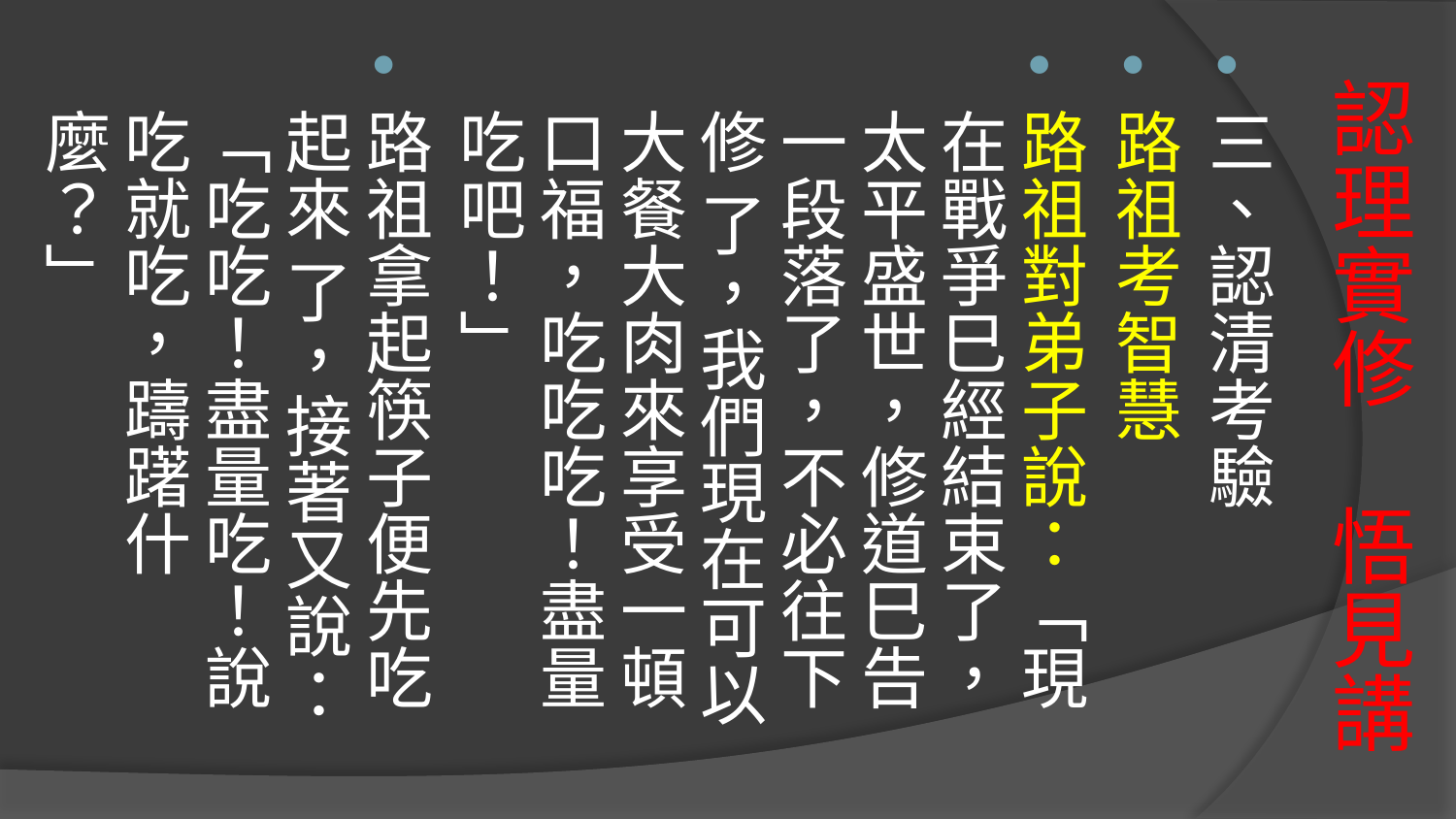

三、認清考驗
路祖考智慧
路祖對弟子說：「現在戰爭巳經結束了，太平盛世，修道巳告一段落了，不必往下修 了，我們現在可以大餐大肉來享受一頓口福，吃吃吃！盡量吃吧！」
路祖拿起筷子便先吃起來 了，接著又說：「吃吃！盡量吃！說吃就吃，躊躇什麼？」
# 認理實修     悟見講